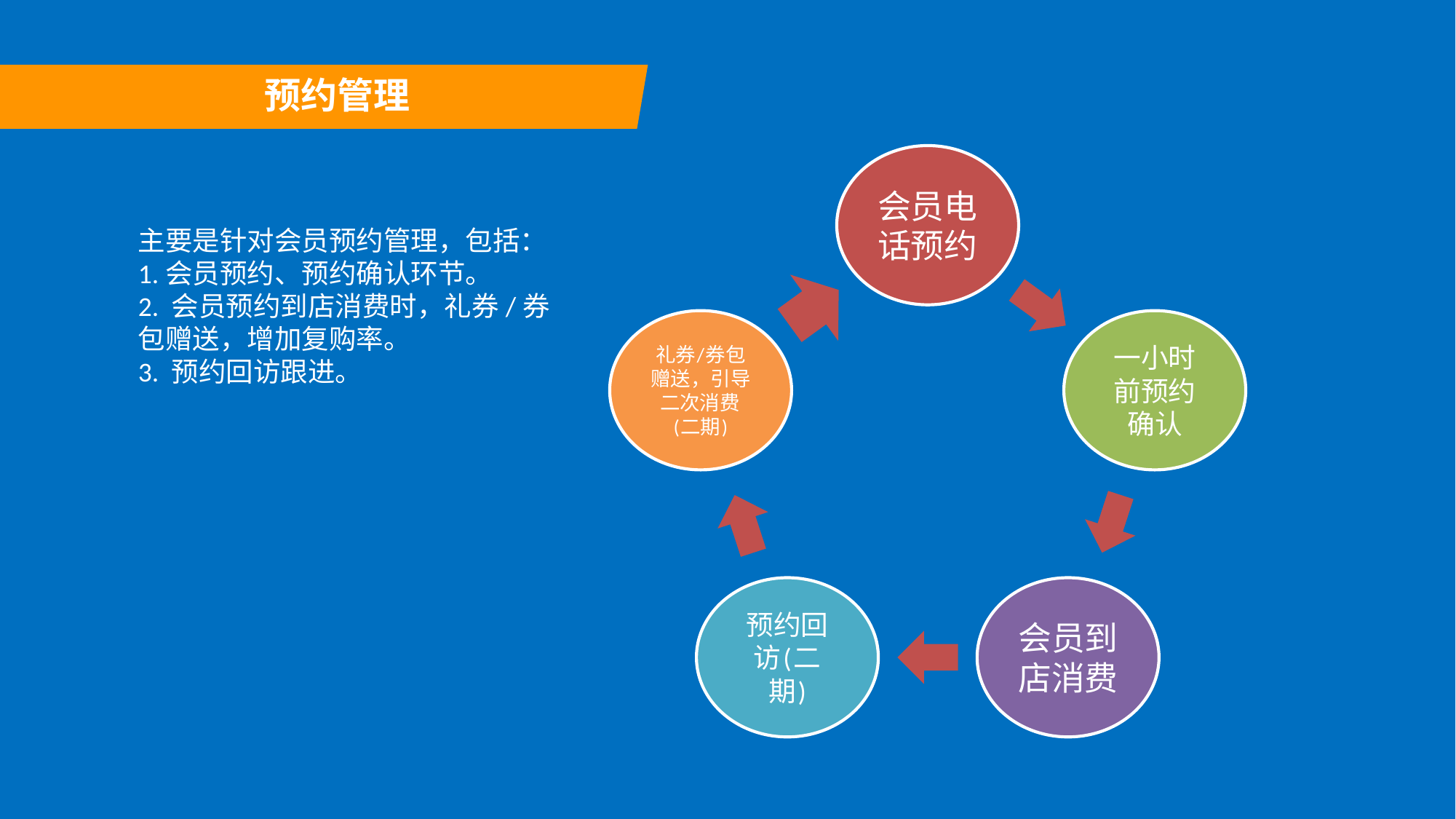

预约管理
会员电话预约
会员到店消费
一小时前预约确认
预约回访(二期)
礼券/券包赠送，引导二次消费(二期)
主要是针对会员预约管理，包括：
1.会员预约、预约确认环节。
2. 会员预约到店消费时，礼券/券包赠送，增加复购率。
3. 预约回访跟进。